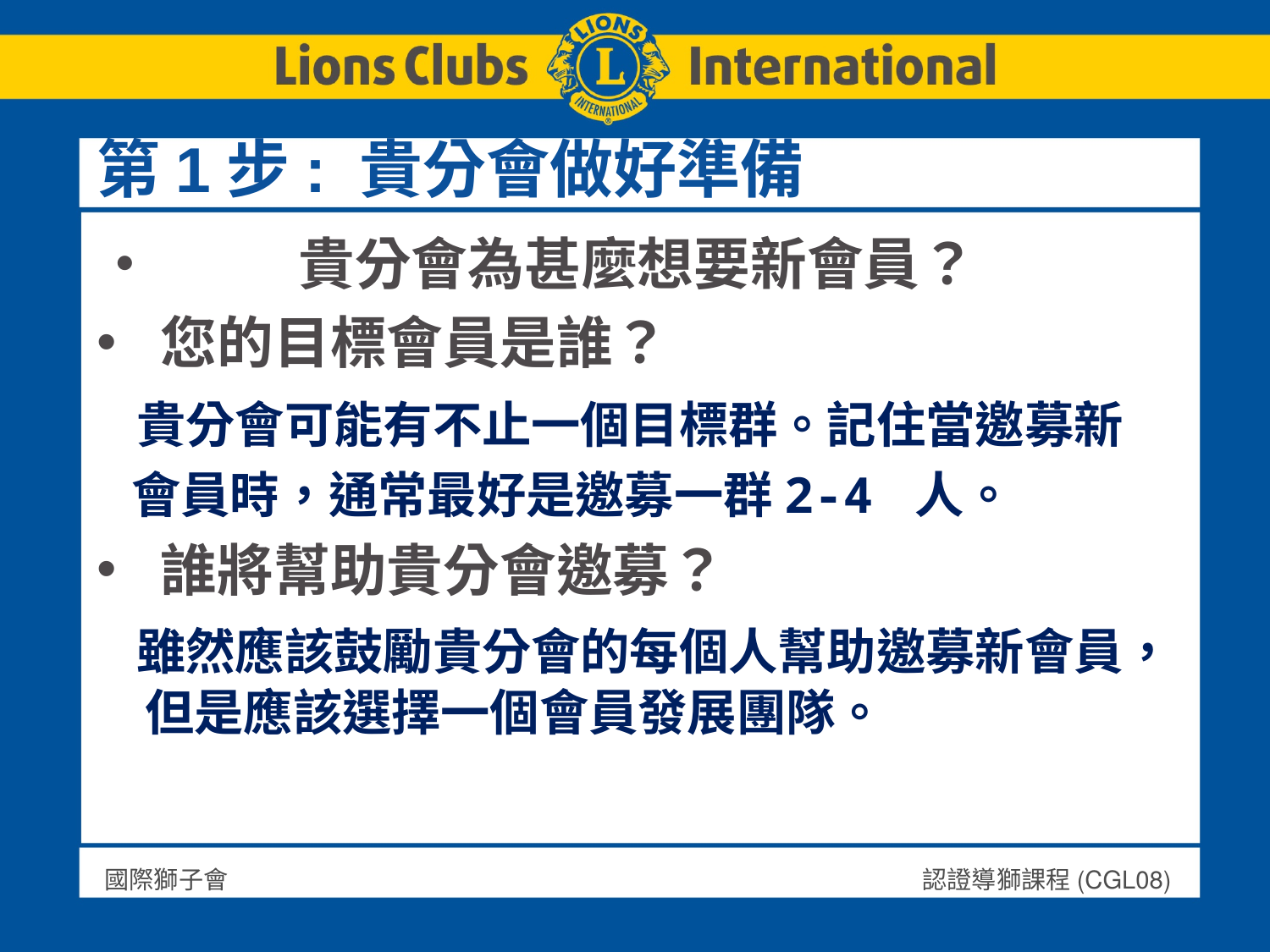

# 第1步: 貴分會做好準備
•	 貴分會為甚麼想要新會員？
您的目標會員是誰？
  貴分會可能有不止一個目標群。記住當邀募新
  會員時，通常最好是邀募一群2-4 人。
誰將幫助貴分會邀募？
  雖然應該鼓勵貴分會的每個人幫助邀募新會員，但是應該選擇一個會員發展團隊。